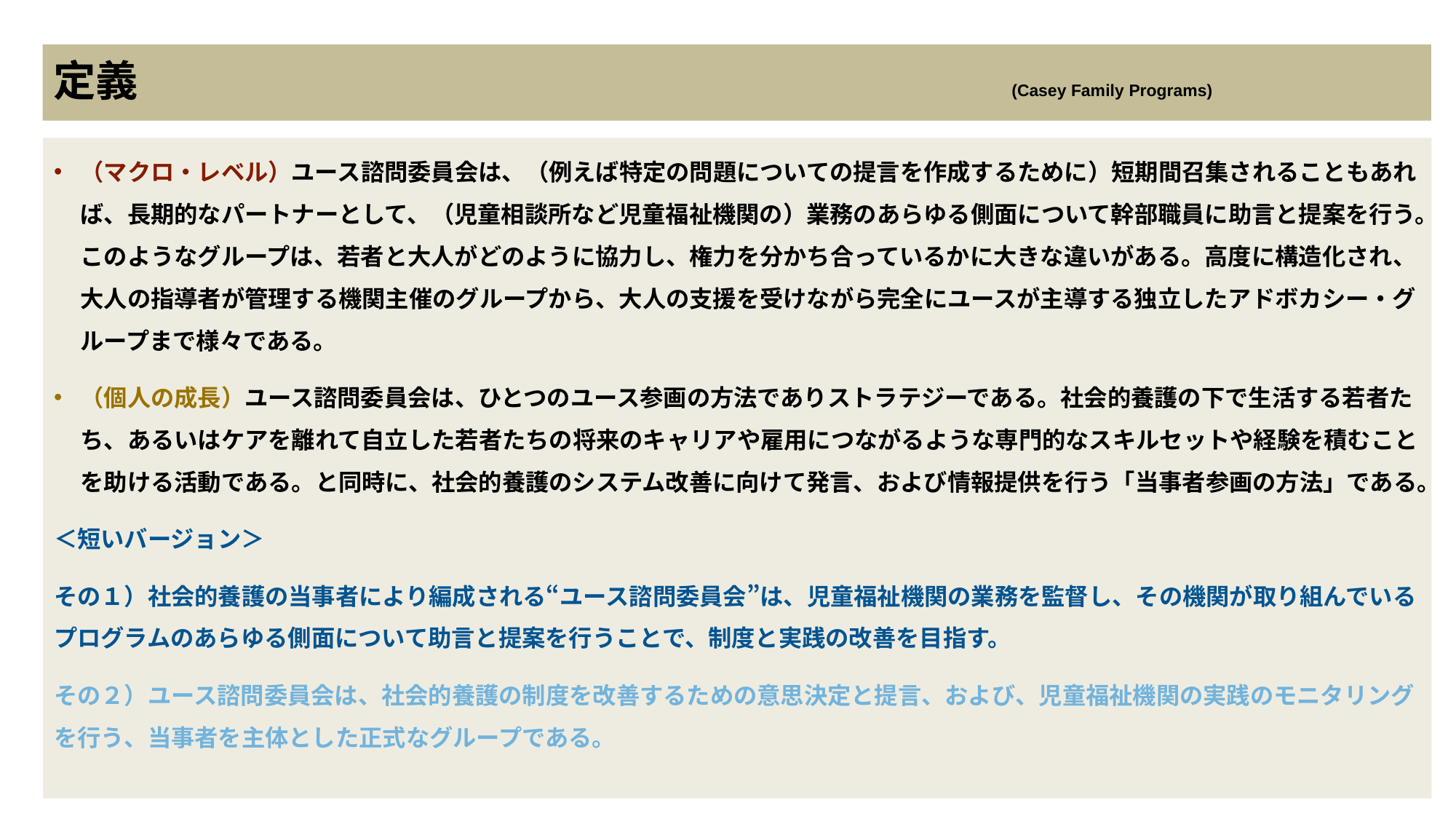

# 定義　　　　　　　　　　　　　                            　(Casey Family Programs)
（マクロ・レベル）ユース諮問委員会は、（例えば特定の問題についての提言を作成するために）短期間召集されることもあれば、長期的なパートナーとして、（児童相談所など児童福祉機関の）業務のあらゆる側面について幹部職員に助言と提案を行う。このようなグループは、若者と大人がどのように協力し、権力を分かち合っているかに大きな違いがある。高度に構造化され、大人の指導者が管理する機関主催のグループから、大人の支援を受けながら完全にユースが主導する独立したアドボカシー・グループまで様々である。
（個人の成長）ユース諮問委員会は、ひとつのユース参画の方法でありストラテジーである。社会的養護の下で生活する若者たち、あるいはケアを離れて自立した若者たちの将来のキャリアや雇用につながるような専門的なスキルセットや経験を積むことを助ける活動である。と同時に、社会的養護のシステム改善に向けて発言、および情報提供を行う「当事者参画の方法」である。
＜短いバージョン＞
その１）社会的養護の当事者により編成される“ユース諮問委員会”は、児童福祉機関の業務を監督し、その機関が取り組んでいるプログラムのあらゆる側面について助言と提案を行うことで、制度と実践の改善を目指す。
その２）ユース諮問委員会は、社会的養護の制度を改善するための意思決定と提言、および、児童福祉機関の実践のモニタリングを行う、当事者を主体とした正式なグループである。